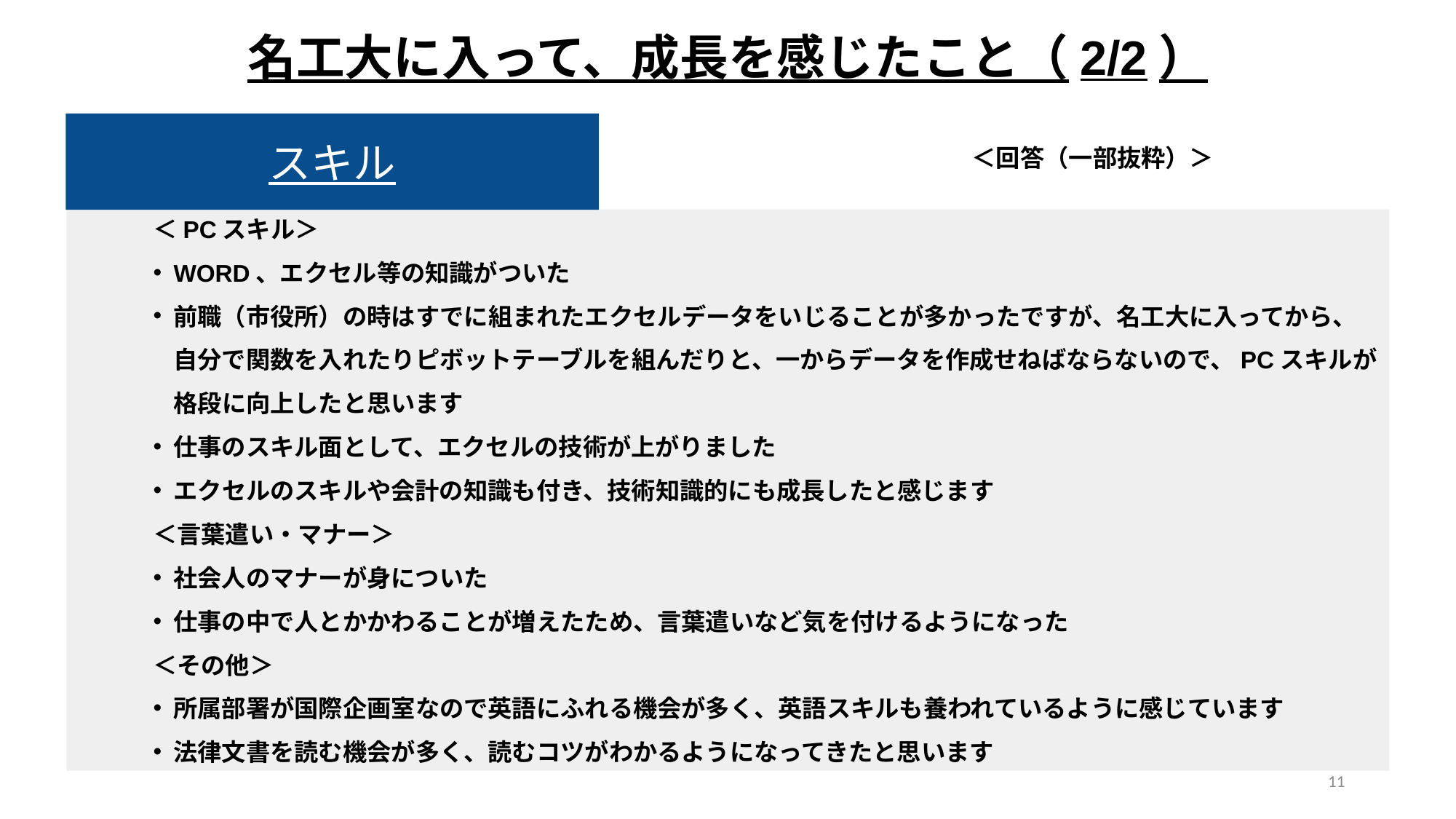

名工大に入って、成長を感じたこと（2/2）

スキル
＜回答（一部抜粋）＞

＜PCスキル＞
WORD、エクセル等の知識がついた
前職（市役所）の時はすでに組まれたエクセルデータをいじることが多かったですが、名工大に入ってから、自分で関数を入れたりピボットテーブルを組んだりと、一からデータを作成せねばならないので、PCスキルが格段に向上したと思います
仕事のスキル面として、エクセルの技術が上がりました
エクセルのスキルや会計の知識も付き、技術知識的にも成長したと感じます
＜言葉遣い・マナー＞
社会人のマナーが身についた
仕事の中で人とかかわることが増えたため、言葉遣いなど気を付けるようになった
＜その他＞
所属部署が国際企画室なので英語にふれる機会が多く、英語スキルも養われているように感じています
法律文書を読む機会が多く、読むコツがわかるようになってきたと思います

11